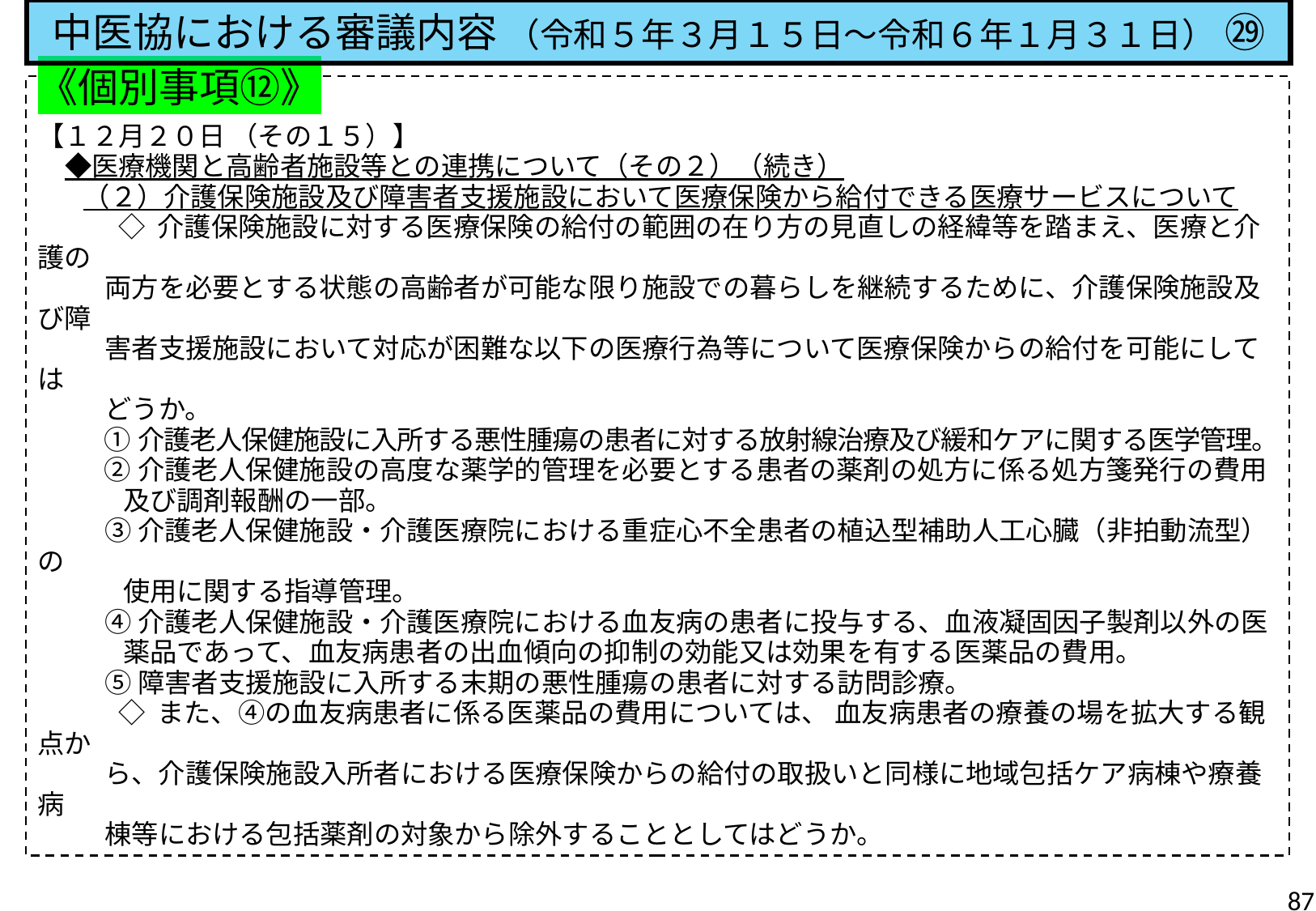

中医協における審議内容 （令和５年３月１５日～令和６年１月３１日） ㉙
《個別事項⑫》
【１２月２０日 （その１５）】
　◆医療機関と高齢者施設等との連携について（その２）（続き）
 　 （２）介護保険施設及び障害者支援施設において医療保険から給付できる医療サービスについて
　　　◇  介護保険施設に対する医療保険の給付の範囲の在り方の見直しの経緯等を踏まえ、医療と介護の
          両方を必要とする状態の高齢者が可能な限り施設での暮らしを継続するために、介護保険施設及び障
          害者支援施設において対応が困難な以下の医療行為等について医療保険からの給付を可能にしては
          どうか。
           ①介護老人保健施設に入所する悪性腫瘍の患者に対する放射線治療及び緩和ケアに関する医学管理。
           ②介護老人保健施設の高度な薬学的管理を必要とする患者の薬剤の処方に係る処方箋発行の費用
             及び調剤報酬の一部。
           ③介護老人保健施設・介護医療院における重症心不全患者の植込型補助人工心臓（非拍動流型）の
             使用に関する指導管理。
           ④介護老人保健施設・介護医療院における血友病の患者に投与する、血液凝固因子製剤以外の医
             薬品であって、血友病患者の出血傾向の抑制の効能又は効果を有する医薬品の費用。
           ⑤障害者支援施設に入所する末期の悪性腫瘍の患者に対する訪問診療。
　　　◇  また、④の血友病患者に係る医薬品の費用については、 血友病患者の療養の場を拡大する観点か
          ら、介護保険施設入所者における医療保険からの給付の取扱いと同様に地域包括ケア病棟や療養病
          棟等における包括薬剤の対象から除外することとしてはどうか。
87